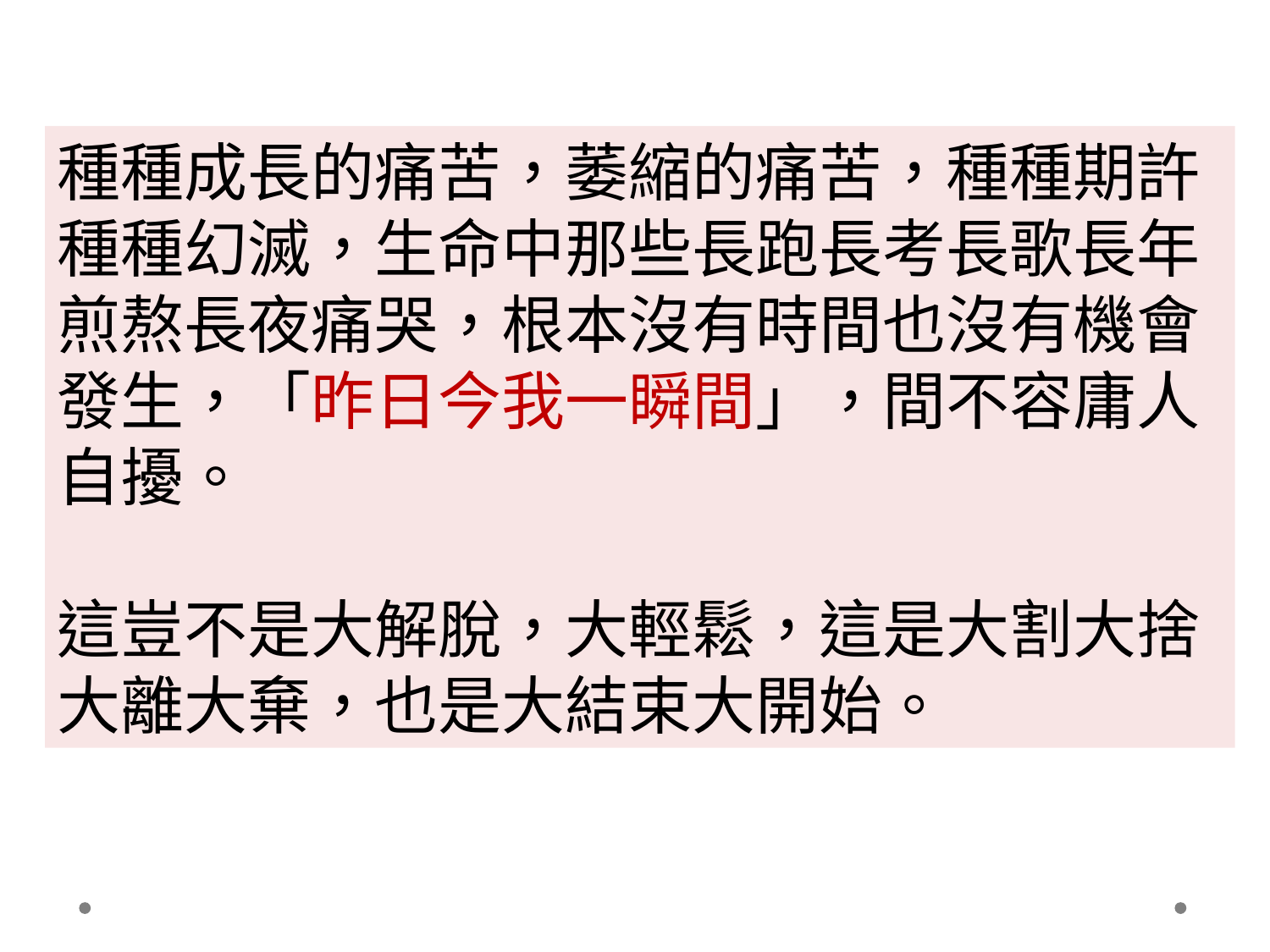

種種成長的痛苦，萎縮的痛苦，種種期許種種幻滅，生命中那些長跑長考長歌長年煎熬長夜痛哭，根本沒有時間也沒有機會發生，「昨日今我一瞬間」，間不容庸人自擾。

這豈不是大解脫，大輕鬆，這是大割大捨大離大棄，也是大結束大開始。